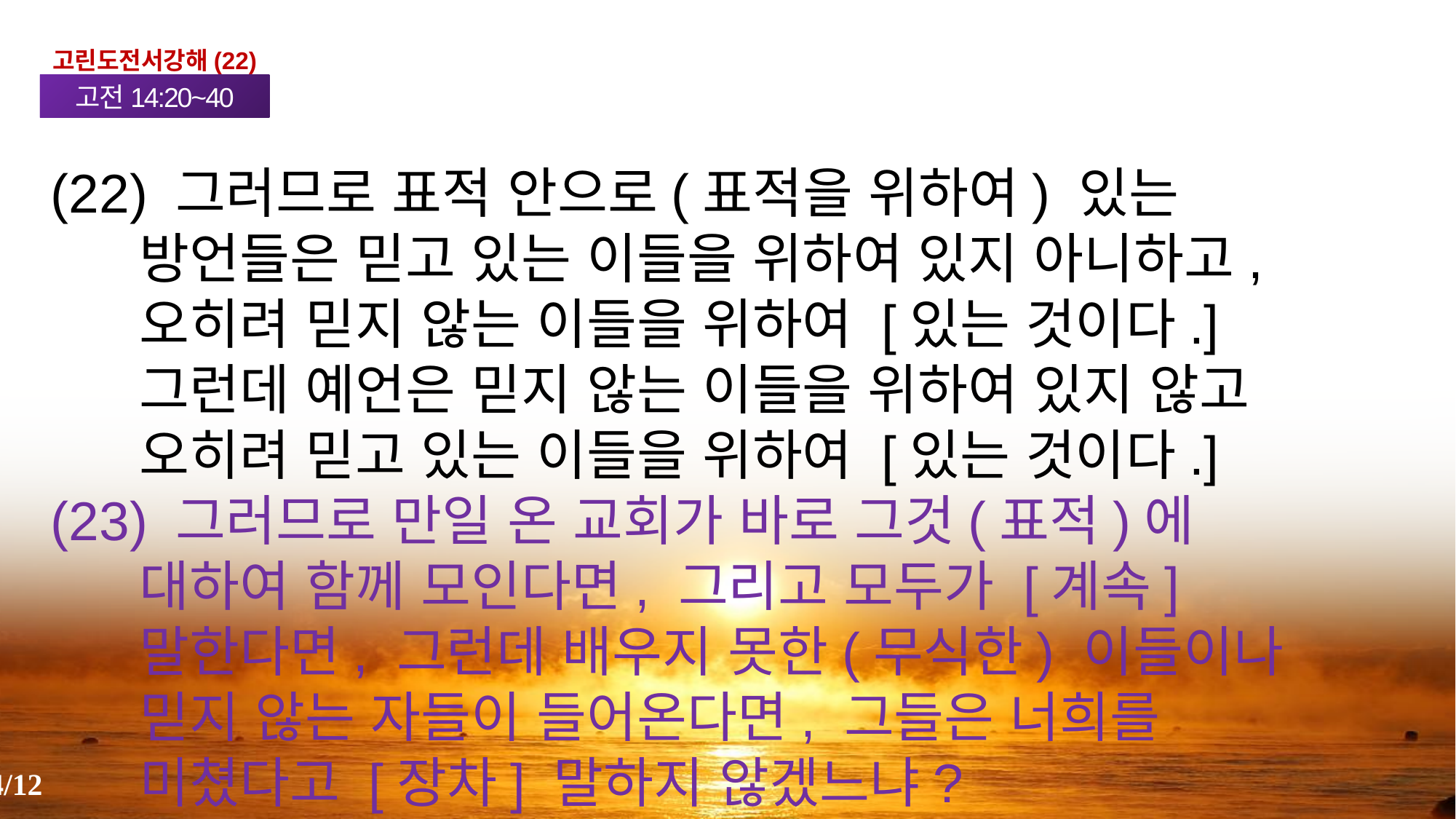

고린도전서강해(22)
고전14:20~40

(22) 그러므로 표적 안으로(표적을 위하여) 있는 방언들은 믿고 있는 이들을 위하여 있지 아니하고, 오히려 믿지 않는 이들을 위하여 [있는 것이다.] 그런데 예언은 믿지 않는 이들을 위하여 있지 않고 오히려 믿고 있는 이들을 위하여 [있는 것이다.]
(23) 그러므로 만일 온 교회가 바로 그것(표적)에 대하여 함께 모인다면, 그리고 모두가 [계속] 말한다면, 그런데 배우지 못한(무식한) 이들이나 믿지 않는 자들이 들어온다면, 그들은 너희를 미쳤다고 [장차] 말하지 않겠느냐?